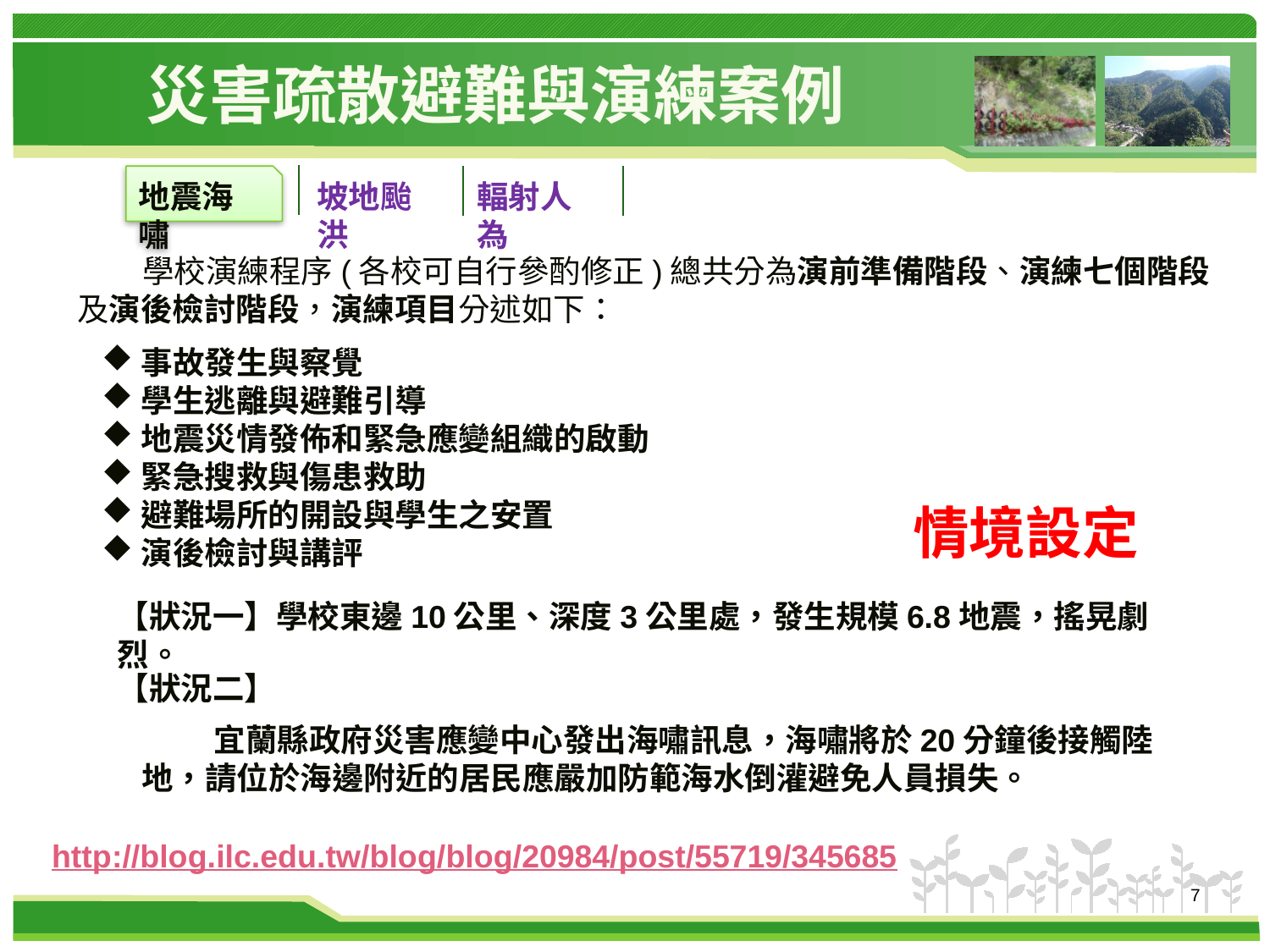

# 災害疏散避難與演練案例
地震海嘯
坡地颱洪
輻射人為
        學校演練程序(各校可自行參酌修正)總共分為演前準備階段、演練七個階段及演後檢討階段，演練項目分述如下：
事故發生與察覺
學生逃離與避難引導
地震災情發佈和緊急應變組織的啟動
緊急搜救與傷患救助
避難場所的開設與學生之安置
演後檢討與講評
情境設定
【狀況一】學校東邊10公里、深度3公里處，發生規模6.8地震，搖晃劇烈。
【狀況二】
         宜蘭縣政府災害應變中心發出海嘯訊息，海嘯將於20分鐘後接觸陸地，請位於海邊附近的居民應嚴加防範海水倒灌避免人員損失。
http://blog.ilc.edu.tw/blog/blog/20984/post/55719/345685
7